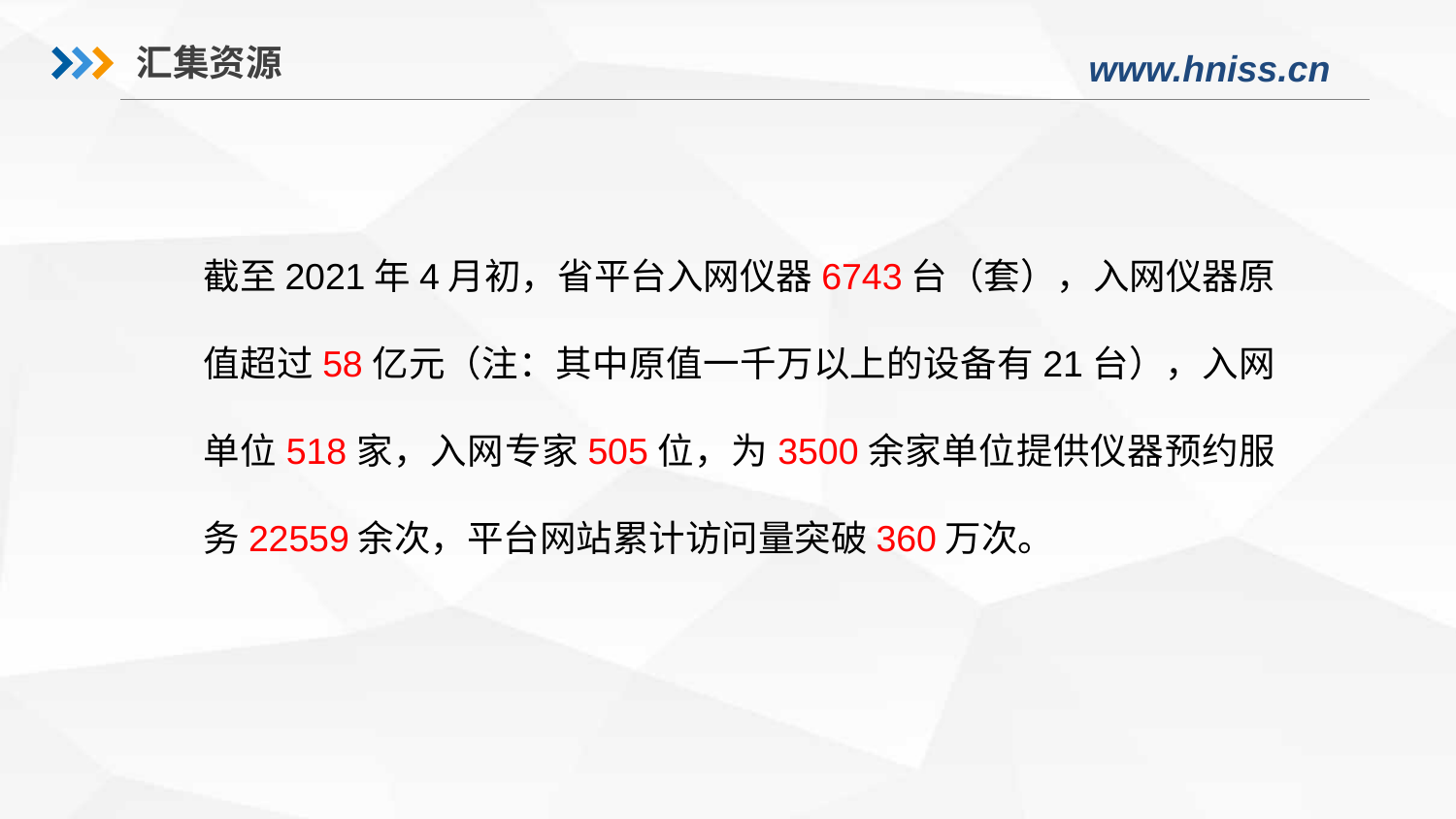

汇集资源
截至2021年4月初，省平台入网仪器6743台（套），入网仪器原值超过58亿元（注：其中原值一千万以上的设备有21台），入网单位518家，入网专家505位，为3500余家单位提供仪器预约服务22559余次，平台网站累计访问量突破360万次。